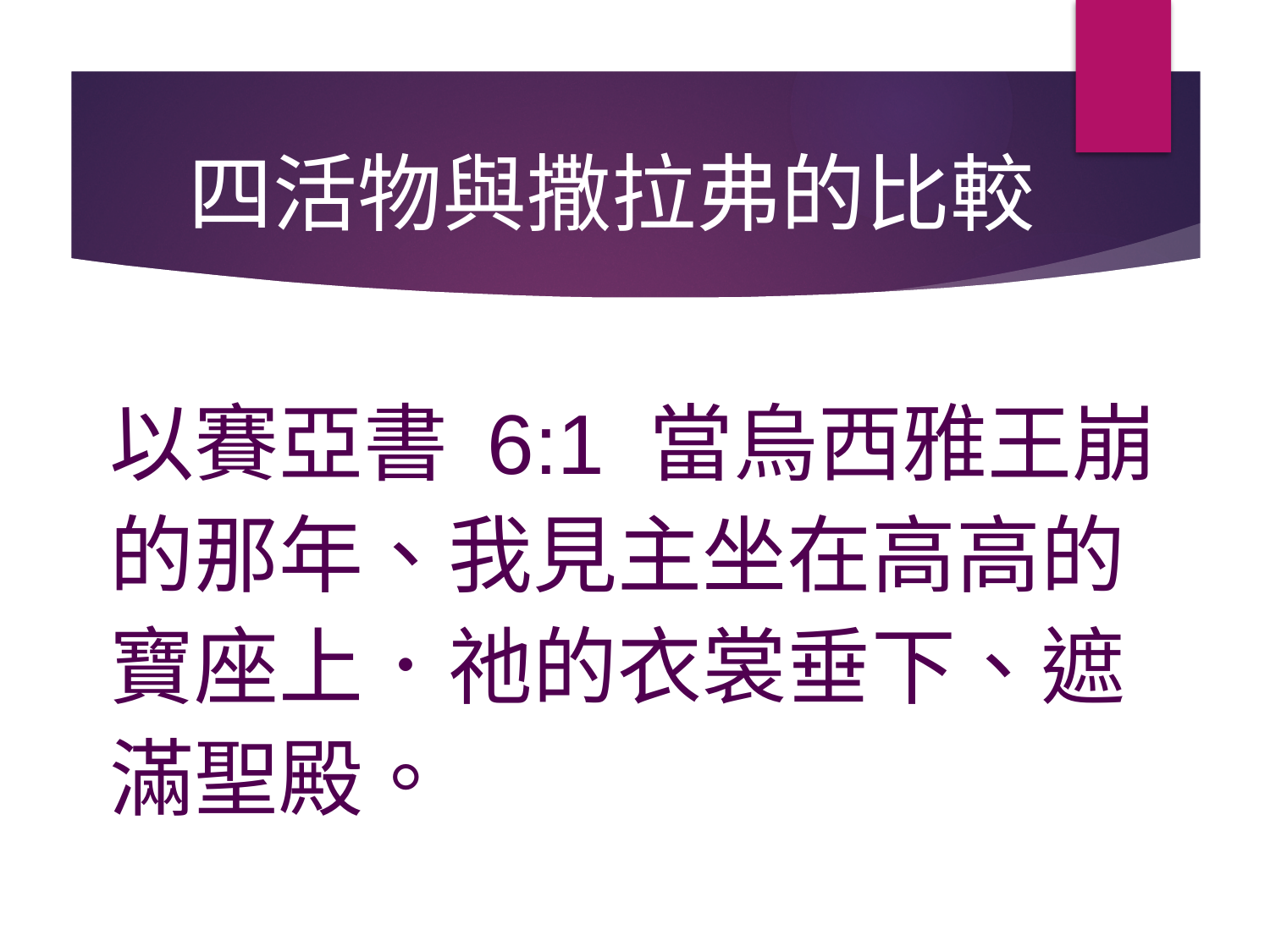

# 四活物與撒拉弗的比較
以賽亞書 6:1 當烏西雅王崩的那年、我見主坐在高高的寶座上．祂的衣裳垂下、遮滿聖殿。